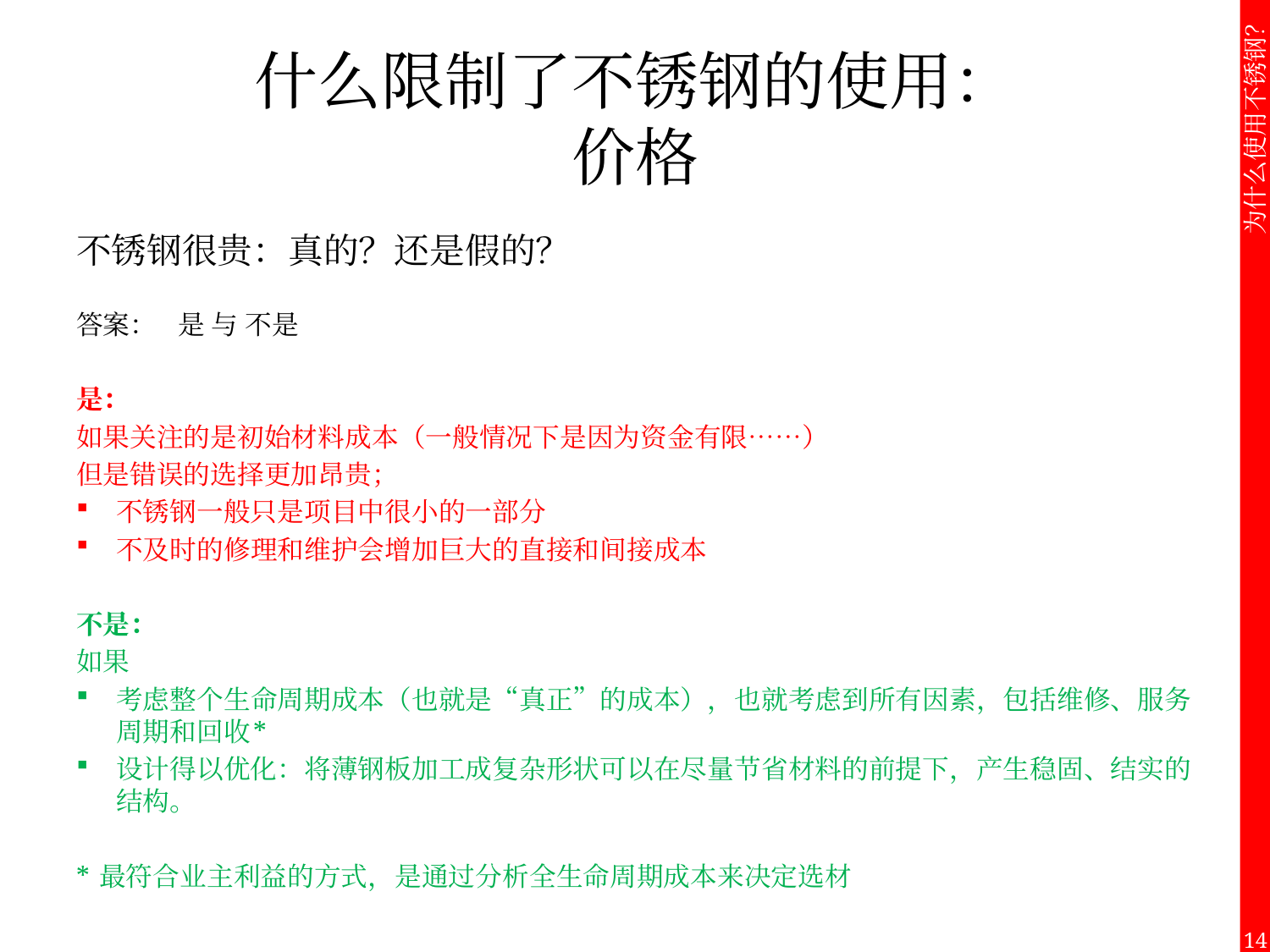

# 什么限制了不锈钢的使用： 价格
不锈钢很贵：真的？还是假的？

答案： 	是 与 不是

是：
如果关注的是初始材料成本（一般情况下是因为资金有限……）
但是错误的选择更加昂贵；
不锈钢一般只是项目中很小的一部分
不及时的修理和维护会增加巨大的直接和间接成本

不是：
如果
考虑整个生命周期成本（也就是“真正”的成本），也就考虑到所有因素，包括维修、服务周期和回收*
设计得以优化：将薄钢板加工成复杂形状可以在尽量节省材料的前提下，产生稳固、结实的结构。

* 最符合业主利益的方式，是通过分析全生命周期成本来决定选材
14